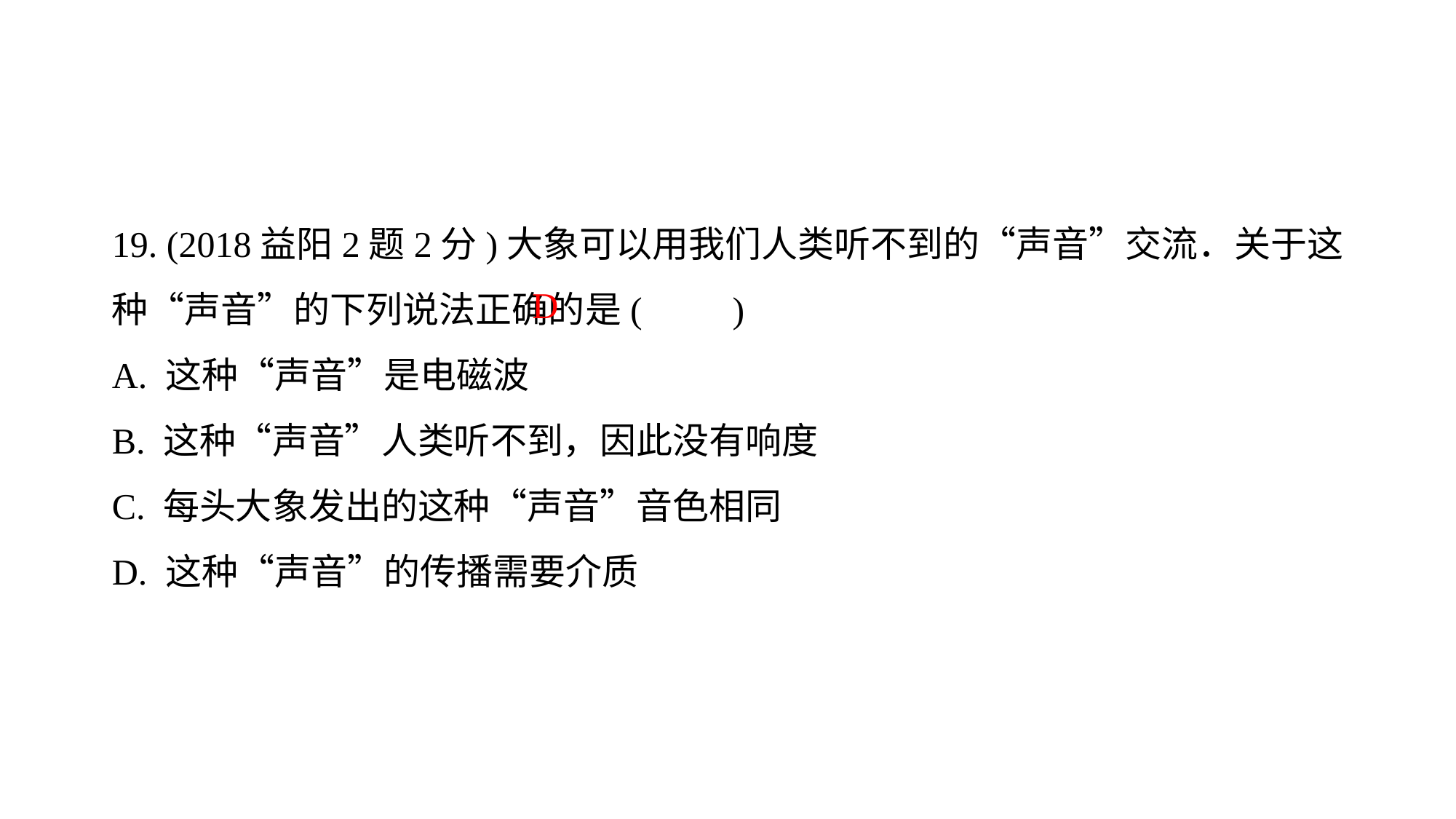

19. (2018益阳2题2分)大象可以用我们人类听不到的“声音”交流．关于这种“声音”的下列说法正确的是(　　)
A. 这种“声音”是电磁波
B. 这种“声音”人类听不到，因此没有响度
C. 每头大象发出的这种“声音”音色相同
D. 这种“声音”的传播需要介质
D